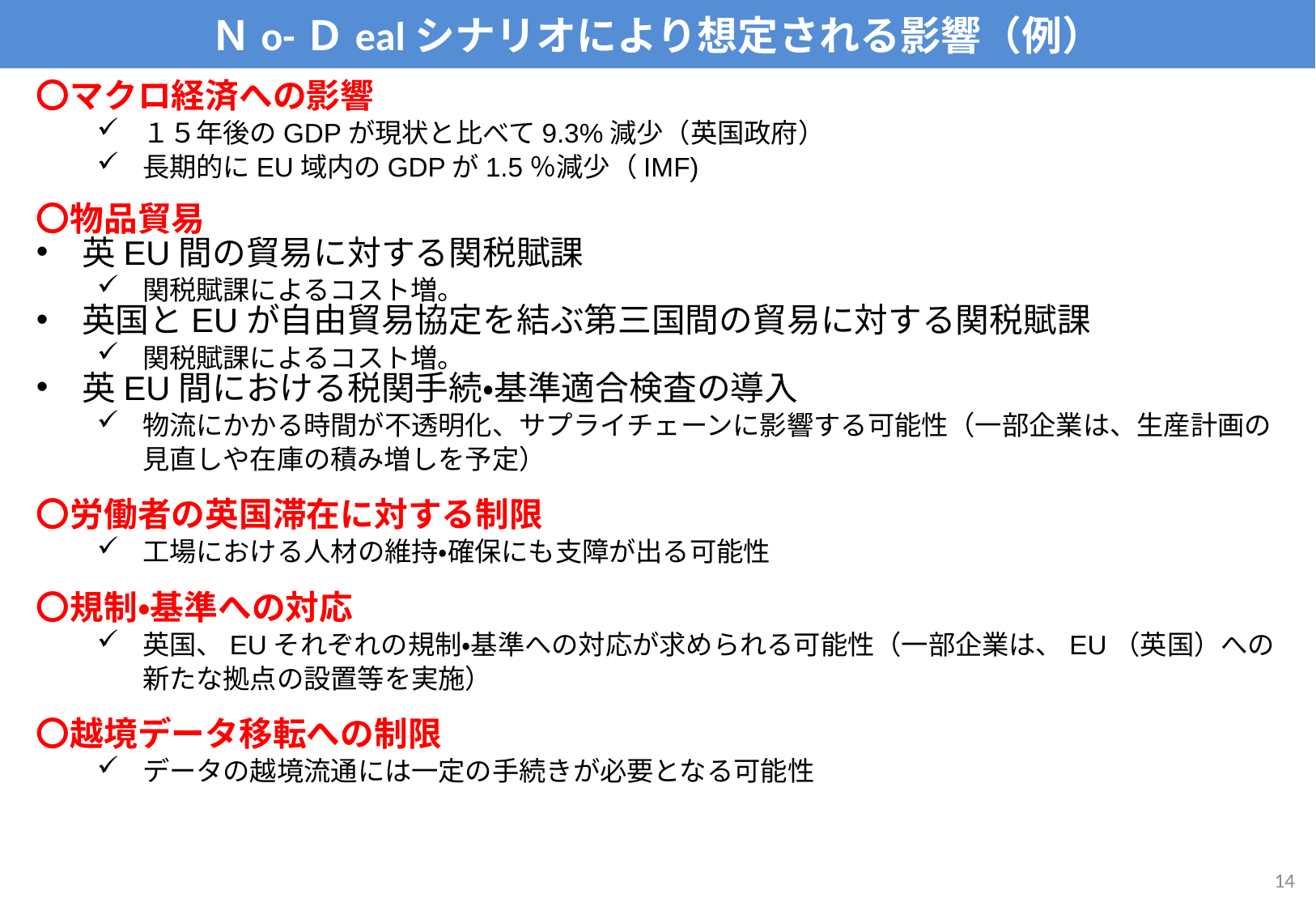

Ｎo-Ｄealシナリオにより想定される影響（例）
〇マクロ経済への影響
１５年後のGDPが現状と比べて9.3%減少（英国政府）
長期的にEU域内のGDPが1.5％減少（IMF)

〇物品貿易
英EU間の貿易に対する関税賦課
関税賦課によるコスト増。
英国とEUが自由貿易協定を結ぶ第三国間の貿易に対する関税賦課
関税賦課によるコスト増。
英EU間における税関手続・基準適合検査の導入
物流にかかる時間が不透明化、サプライチェーンに影響する可能性（一部企業は、生産計画の見直しや在庫の積み増しを予定）

〇労働者の英国滞在に対する制限
工場における人材の維持・確保にも支障が出る可能性

〇規制・基準への対応
英国、EUそれぞれの規制・基準への対応が求められる可能性（一部企業は、EU（英国）への新たな拠点の設置等を実施）

〇越境データ移転への制限
データの越境流通には一定の手続きが必要となる可能性

14